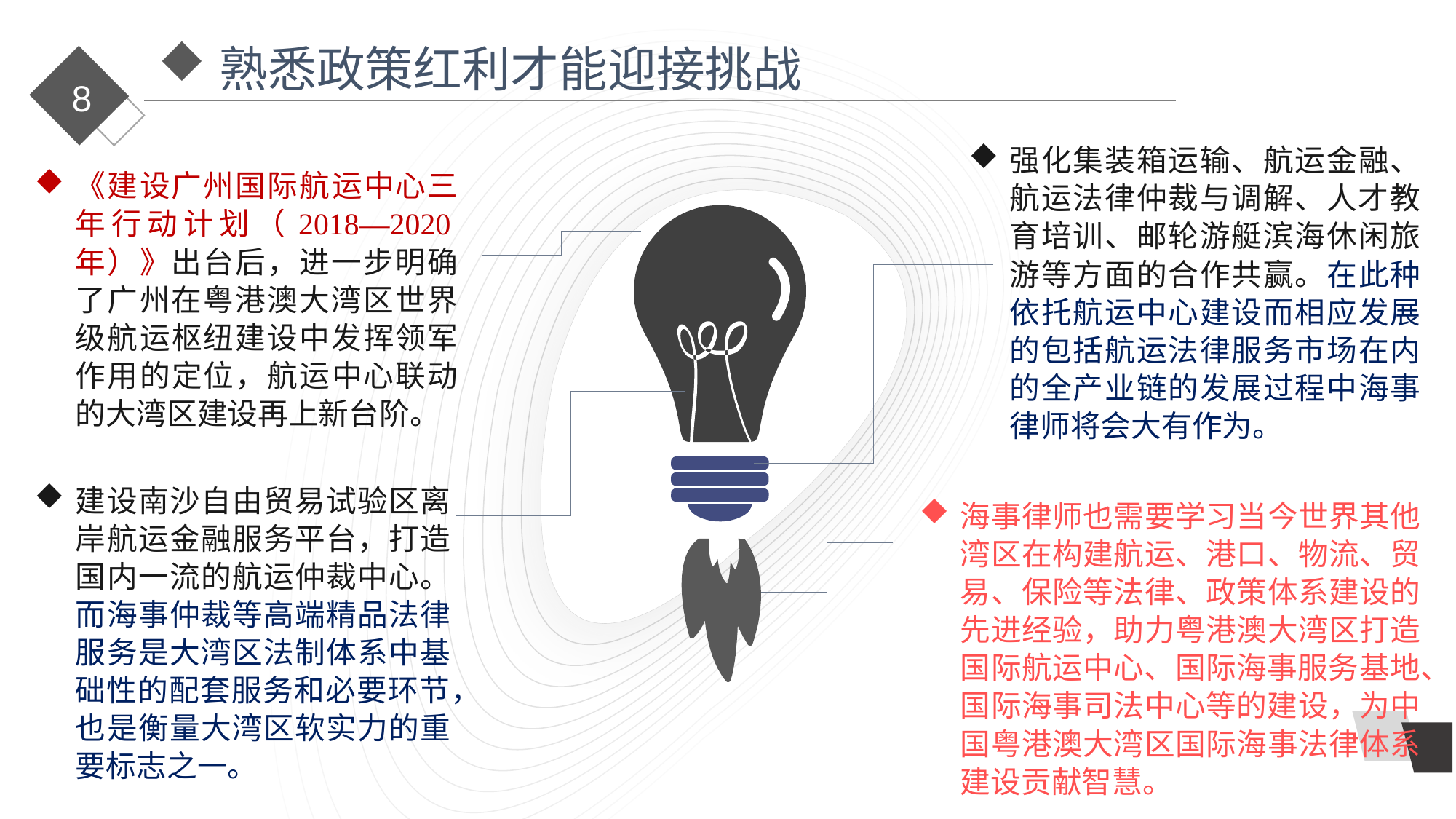

熟悉政策红利才能迎接挑战

8

强化集装箱运输、航运金融、航运法律仲裁与调解、人才教育培训、邮轮游艇滨海休闲旅游等方面的合作共赢。在此种依托航运中心建设而相应发展的包括航运法律服务市场在内的全产业链的发展过程中海事律师将会大有作为。
《建设广州国际航运中心三年行动计划（2018—2020年）》出台后，进一步明确了广州在粤港澳大湾区世界级航运枢纽建设中发挥领军作用的定位，航运中心联动的大湾区建设再上新台阶。

建设南沙自由贸易试验区离岸航运金融服务平台，打造国内一流的航运仲裁中心。而海事仲裁等高端精品法律服务是大湾区法制体系中基础性的配套服务和必要环节，也是衡量大湾区软实力的重要标志之一。
海事律师也需要学习当今世界其他湾区在构建航运、港口、物流、贸易、保险等法律、政策体系建设的先进经验，助力粤港澳大湾区打造国际航运中心、国际海事服务基地、国际海事司法中心等的建设，为中国粤港澳大湾区国际海事法律体系建设贡献智慧。